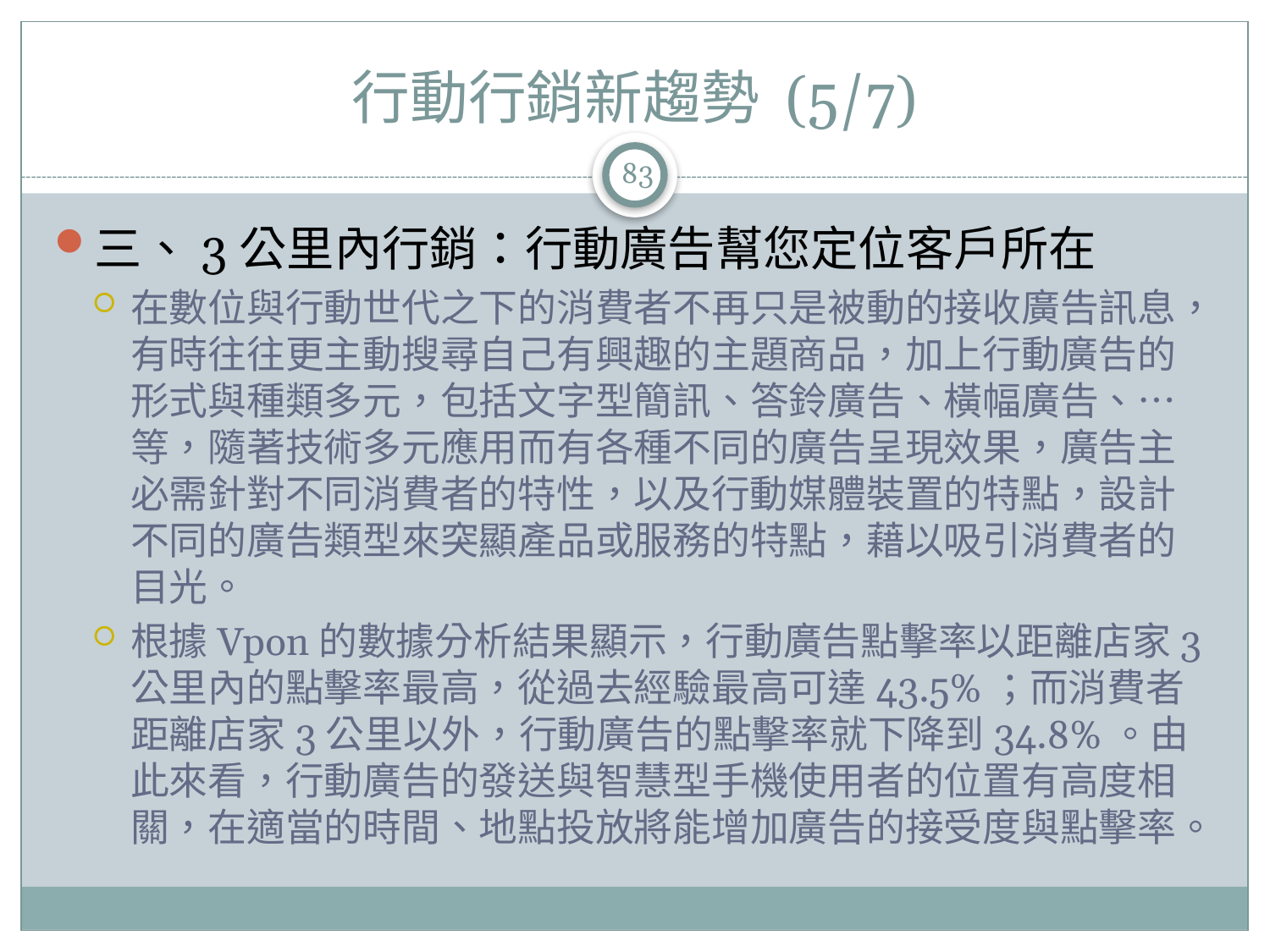

# 行動行銷新趨勢 (5/7)
83
三、3公里內行銷：行動廣告幫您定位客戶所在
在數位與行動世代之下的消費者不再只是被動的接收廣告訊息，有時往往更主動搜尋自己有興趣的主題商品，加上行動廣告的形式與種類多元，包括文字型簡訊、答鈴廣告、橫幅廣告、…等，隨著技術多元應用而有各種不同的廣告呈現效果，廣告主必需針對不同消費者的特性，以及行動媒體裝置的特點，設計不同的廣告類型來突顯產品或服務的特點，藉以吸引消費者的目光。
根據Vpon的數據分析結果顯示，行動廣告點擊率以距離店家3公里內的點擊率最高，從過去經驗最高可達43.5%；而消費者距離店家3公里以外，行動廣告的點擊率就下降到34.8%。由此來看，行動廣告的發送與智慧型手機使用者的位置有高度相關，在適當的時間、地點投放將能增加廣告的接受度與點擊率。